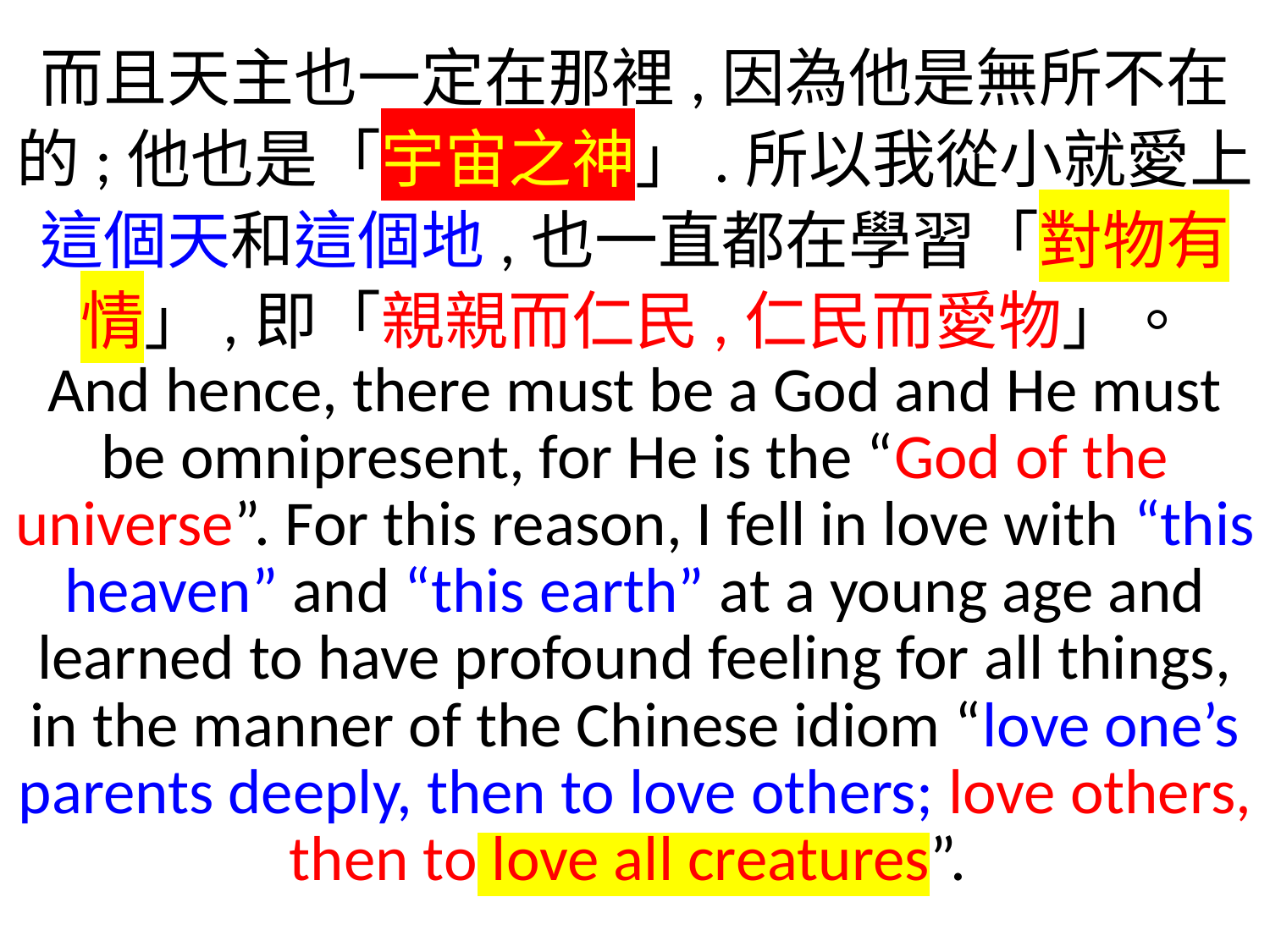

而且天主也一定在那裡,因為他是無所不在的;他也是「宇宙之神」.所以我從小就愛上這個天和這個地,也一直都在學習「對物有情」,即「親親而仁民,仁民而愛物」。
And hence, there must be a God and He must be omnipresent, for He is the “God of the universe”. For this reason, I fell in love with “this heaven” and “this earth” at a young age and learned to have profound feeling for all things, in the manner of the Chinese idiom “love one’s parents deeply, then to love others; love others, then to love all creatures”.